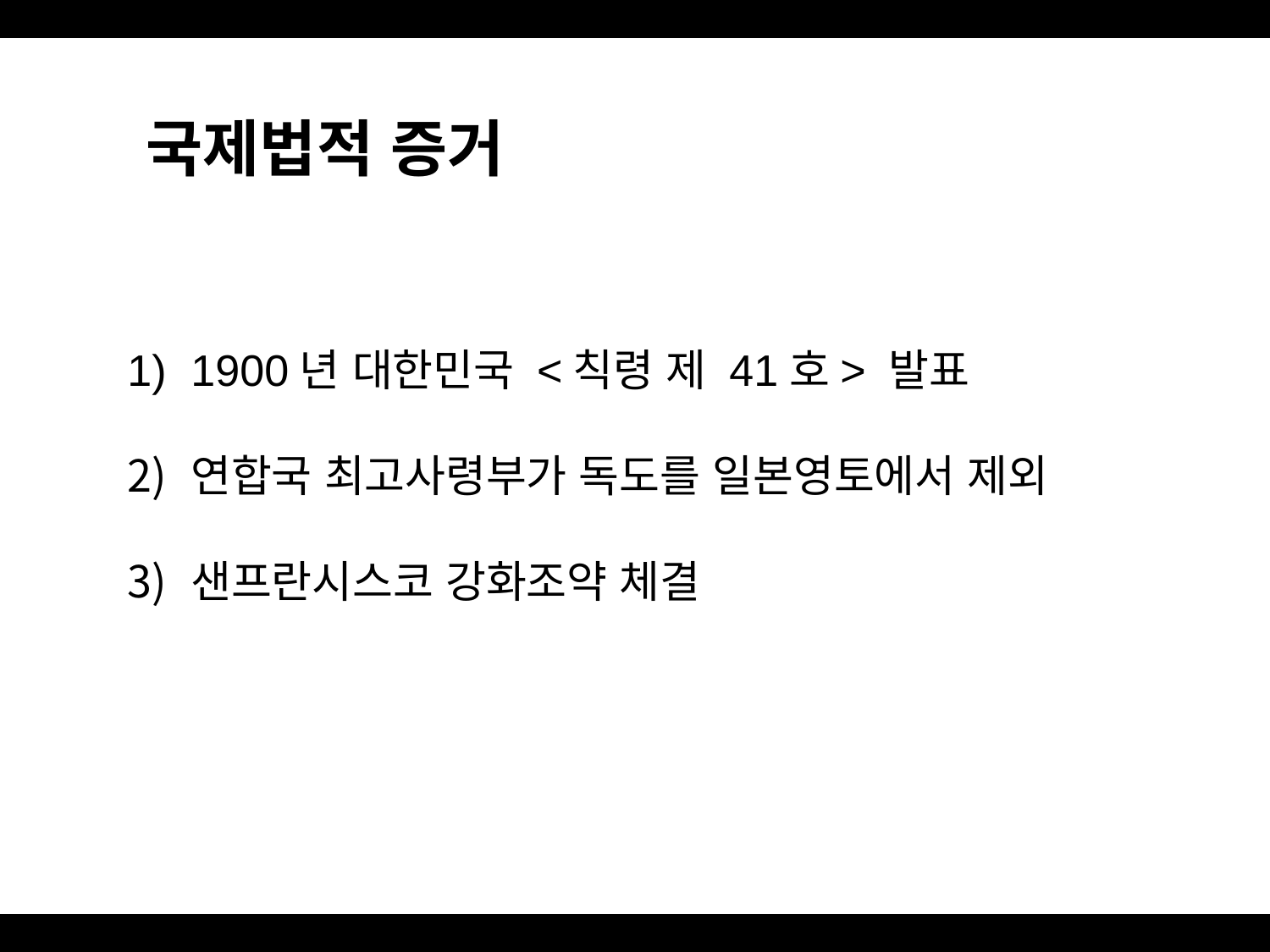

국제법적 증거
1900년 대한민국 <칙령 제 41호> 발표

연합국 최고사령부가 독도를 일본영토에서 제외

샌프란시스코 강화조약 체결